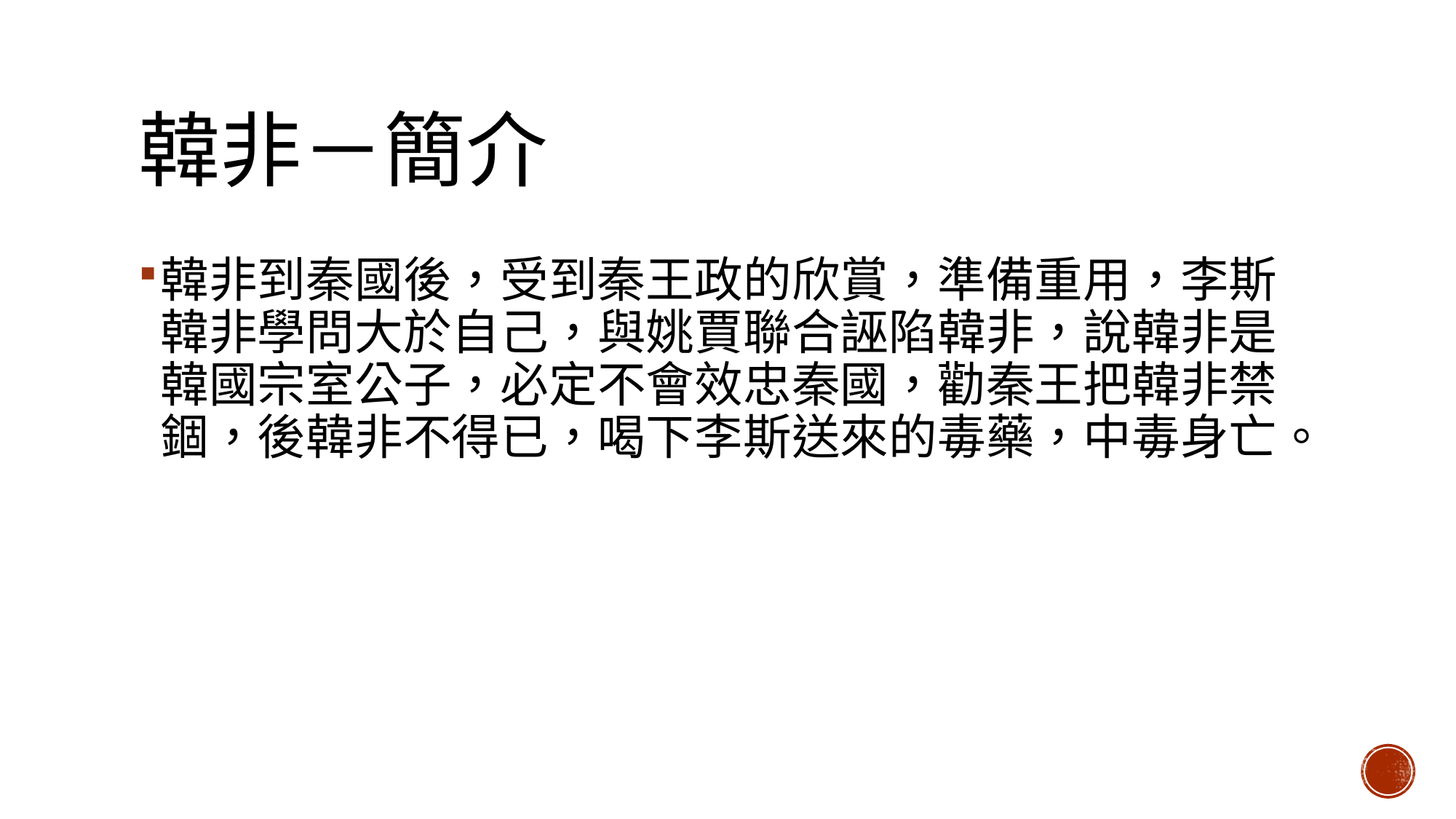

# 韓非－簡介
韓非到秦國後，受到秦王政的欣賞，準備重用，李斯韓非學問大於自己，與姚賈聯合誣陷韓非，說韓非是韓國宗室公子，必定不會效忠秦國，勸秦王把韓非禁錮，後韓非不得已，喝下李斯送來的毒藥，中毒身亡。